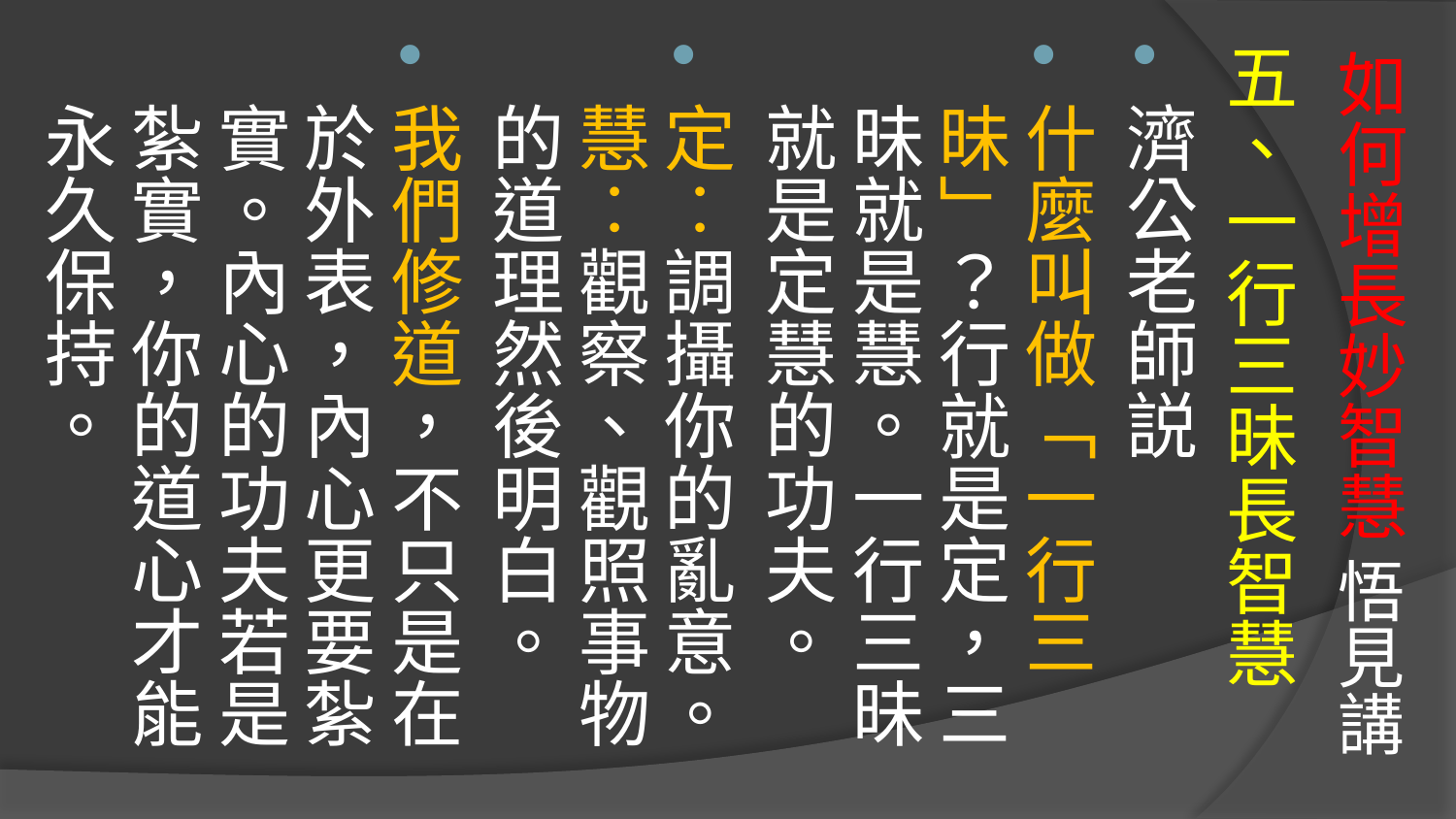

# 如何增長妙智慧 悟見講
五、一行三昧長智慧
濟公老師説
什麼叫做「一行三昧」？行就是定，三昧就是慧。一行三昧就是定慧的功夫。
定︰調攝你的亂意。慧︰觀察、觀照事物的道理然後明白。
我們修道，不只是在於外表，內心更要紮實。內心的功夫若是紮實，你的道心才能永久保持。